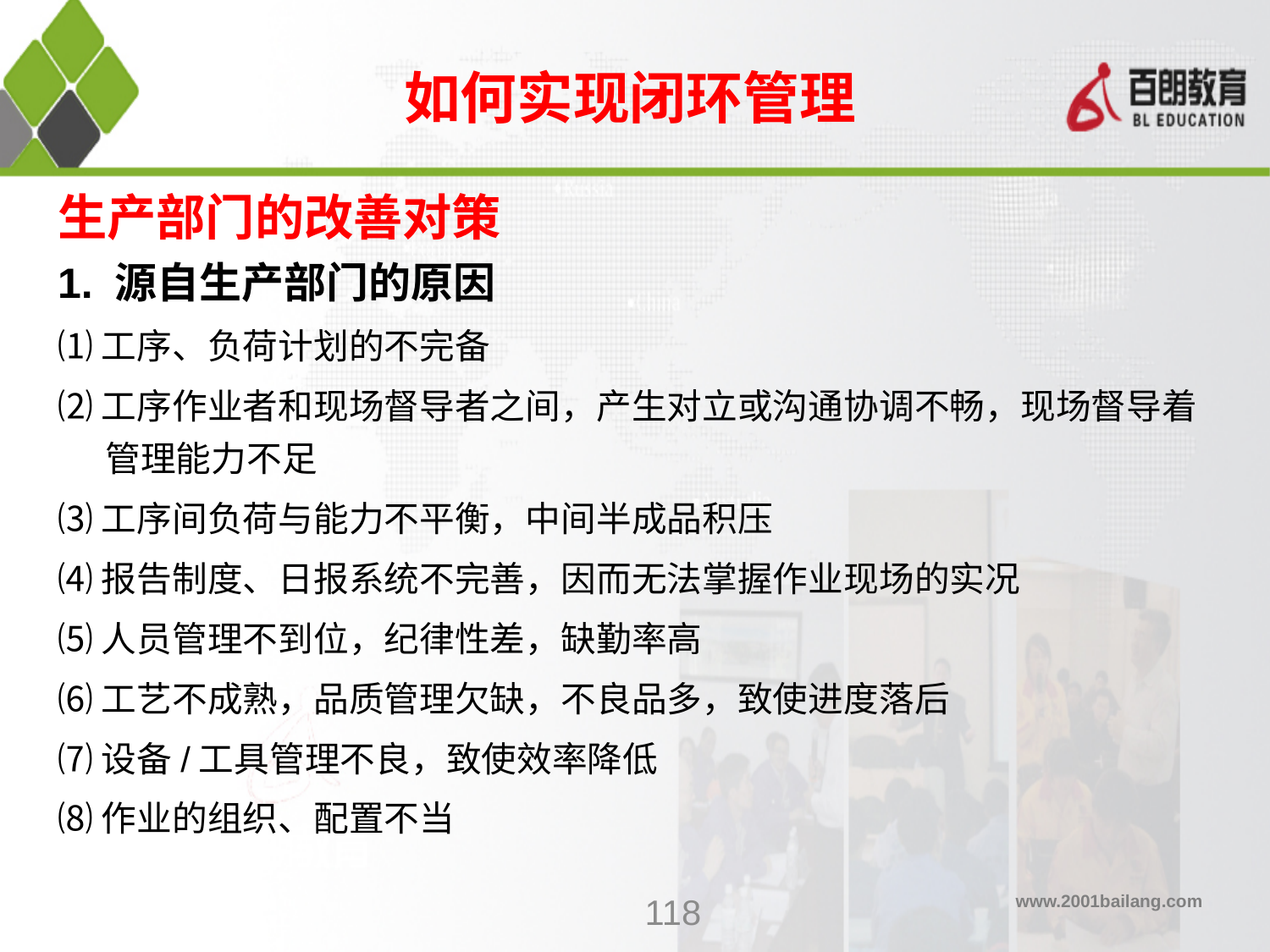

如何实现闭环管理
# 生产部门的改善对策
1. 源自生产部门的原因
⑴工序、负荷计划的不完备
⑵工序作业者和现场督导者之间，产生对立或沟通协调不畅，现场督导着管理能力不足
⑶工序间负荷与能力不平衡，中间半成品积压
⑷报告制度、日报系统不完善，因而无法掌握作业现场的实况
⑸人员管理不到位，纪律性差，缺勤率高
⑹工艺不成熟，品质管理欠缺，不良品多，致使进度落后
⑺设备/工具管理不良，致使效率降低
⑻作业的组织、配置不当
118